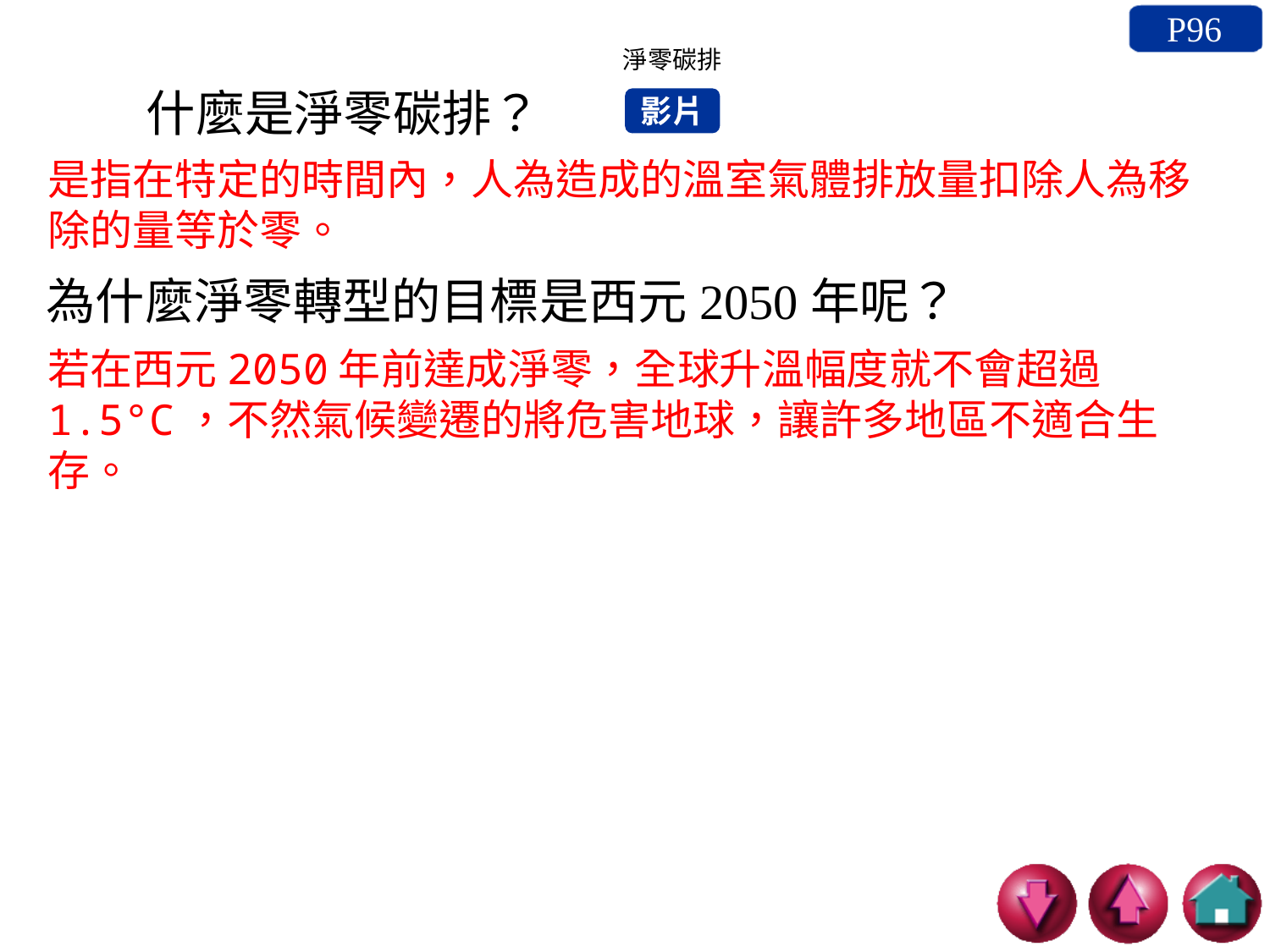

P96
淨零碳排
什麼是淨零碳排？

為什麼淨零轉型的目標是西元2050年呢？
影片
是指在特定的時間內，人為造成的溫室氣體排放量扣除人為移除的量等於零。
若在西元2050年前達成淨零，全球升溫幅度就不會超過1.5°C，不然氣候變遷的將危害地球，讓許多地區不適合生存。